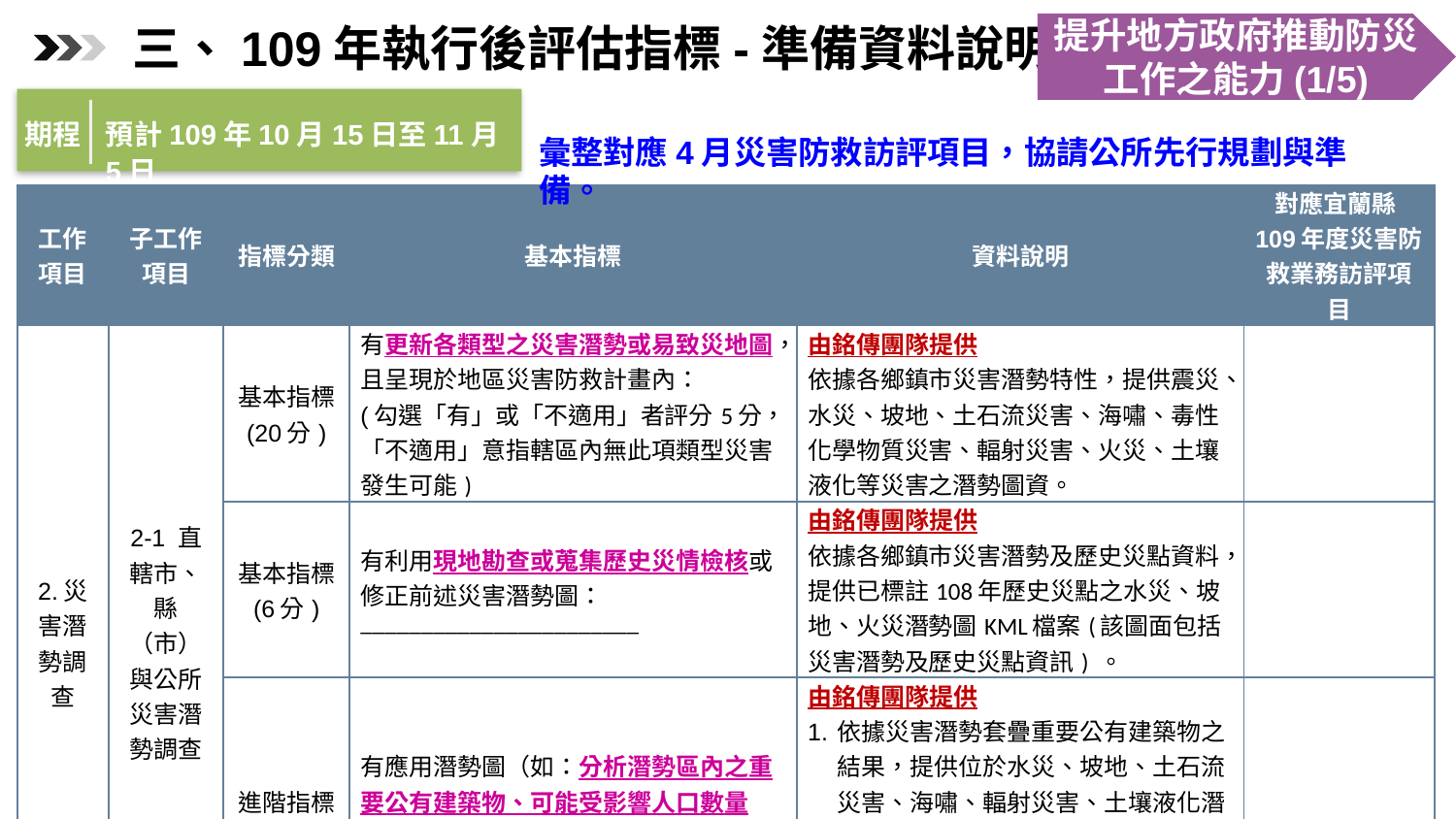

提升地方政府推動防災工作之能力(1/5)
三、109年執行後評估指標-準備資料說明

預計109年10月15日至11月5日
期程
彙整對應4月災害防救訪評項目，協請公所先行規劃與準備。
| 工作項目 | 子工作項目 | 指標分類 | 基本指標 | 資料說明 | 對應宜蘭縣109年度災害防救業務訪評項目 |
| --- | --- | --- | --- | --- | --- |
| 2.災害潛勢調查 | 2-1 直轄市、縣（市）與公所災害潛勢調查 | 基本指標 (20分) | 有更新各類型之災害潛勢或易致災地圖，且呈現於地區災害防救計畫內： (勾選「有」或「不適用」者評分5分，「不適用」意指轄區內無此項類型災害發生可能) | 由銘傳團隊提供 依據各鄉鎮市災害潛勢特性，提供震災、水災、坡地、土石流災害、海嘯、毒性化學物質災害、輻射災害、火災、土壤液化等災害之潛勢圖資。 |  |
|  |  | 基本指標 (6分) | 有利用現地勘查或蒐集歷史災情檢核或修正前述災害潛勢圖：\_\_\_\_\_\_\_\_\_\_\_\_\_\_\_\_\_\_\_\_\_\_\_ | 由銘傳團隊提供 依據各鄉鎮市災害潛勢及歷史災點資料，提供已標註108年歷史災點之水災、坡地、火災潛勢圖KML檔案(該圖面包括災害潛勢及歷史災點資訊) 。 |  |
|  |  | 進階指標 (4分) | 有應用潛勢圖（如：分析潛勢區內之重要公有建築物、可能受影響人口數量等）。 請說明:\_\_\_\_\_\_\_\_\_\_\_\_\_\_\_\_\_\_ | 由銘傳團隊提供 依據災害潛勢套疊重要公有建築物之結果，提供位於水災、坡地、土石流災害、海嘯、輻射災害、土壤液化潛勢區之重要公有建築物清單。 提供水災、坡地、土石流災害海嘯、輻射災害、火山災災害之受影響人口數資料。 |  |
14